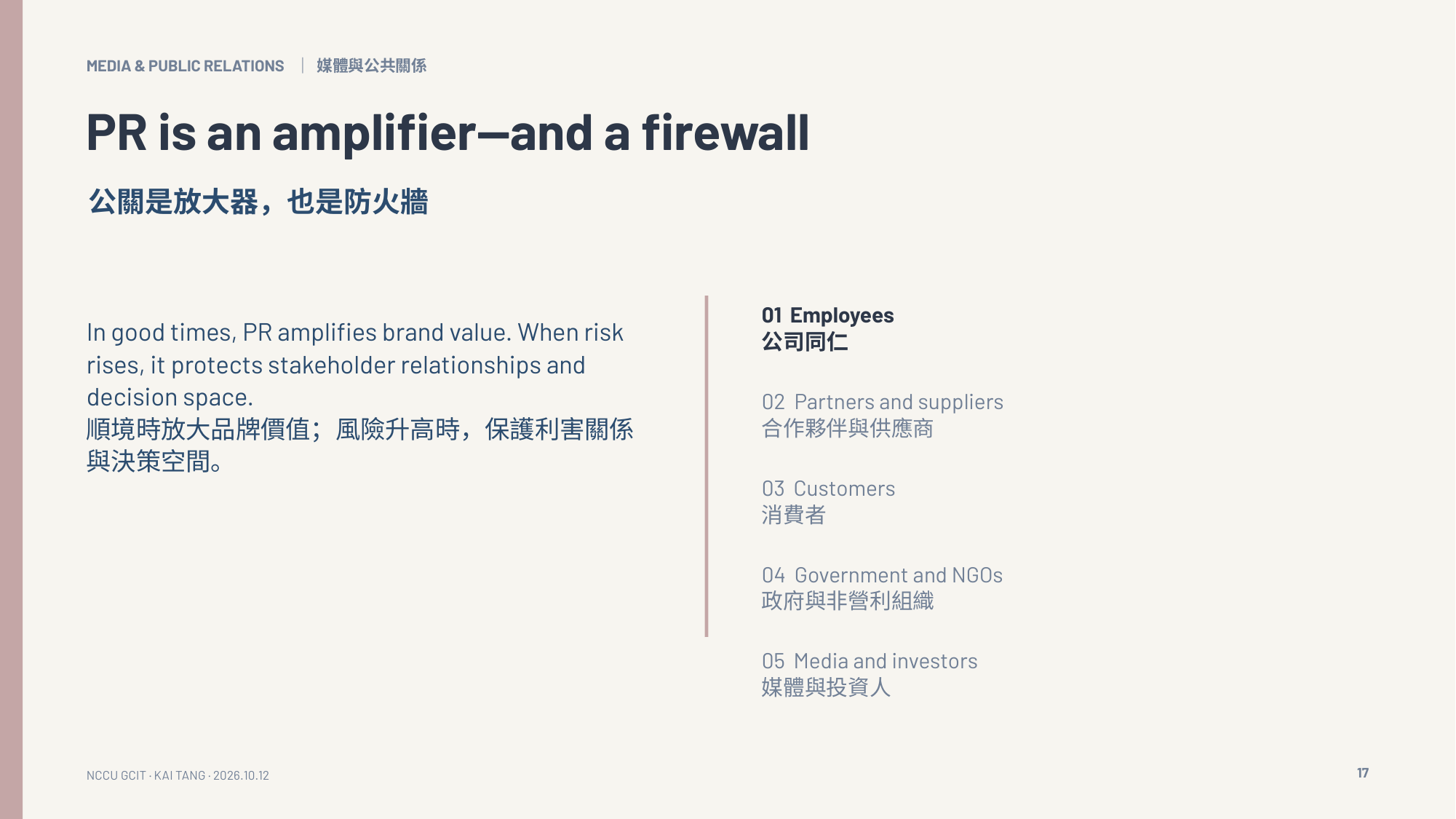

MEDIA & PUBLIC RELATIONS  ｜  媒體與公共關係
PR is an amplifier—and a firewall
公關是放大器，也是防火牆

01  Employees
公司同仁
In good times, PR amplifies brand value. When risk rises, it protects stakeholder relationships and decision space.
順境時放大品牌價值；風險升高時，保護利害關係與決策空間。
02  Partners and suppliers
合作夥伴與供應商
03  Customers
消費者
04  Government and NGOs
政府與非營利組織
05  Media and investors
媒體與投資人
17
NCCU GCIT · KAI TANG · 2026.10.12